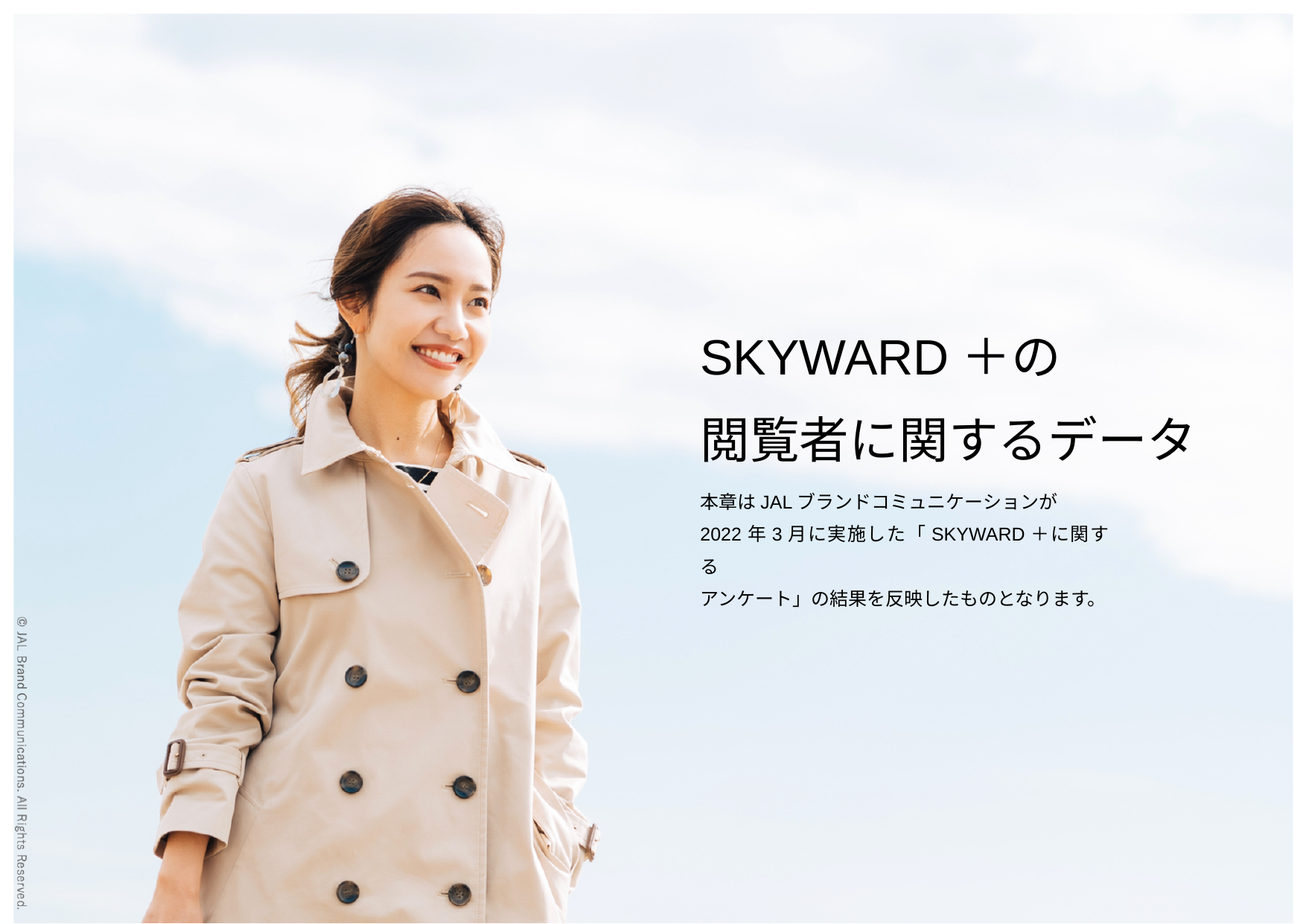

SKYWARD＋の
閲覧者に関するデータ
本章はJALブランドコミュニケーションが
2022年3月に実施した「SKYWARD＋に関する
アンケート」の結果を反映したものとなります。